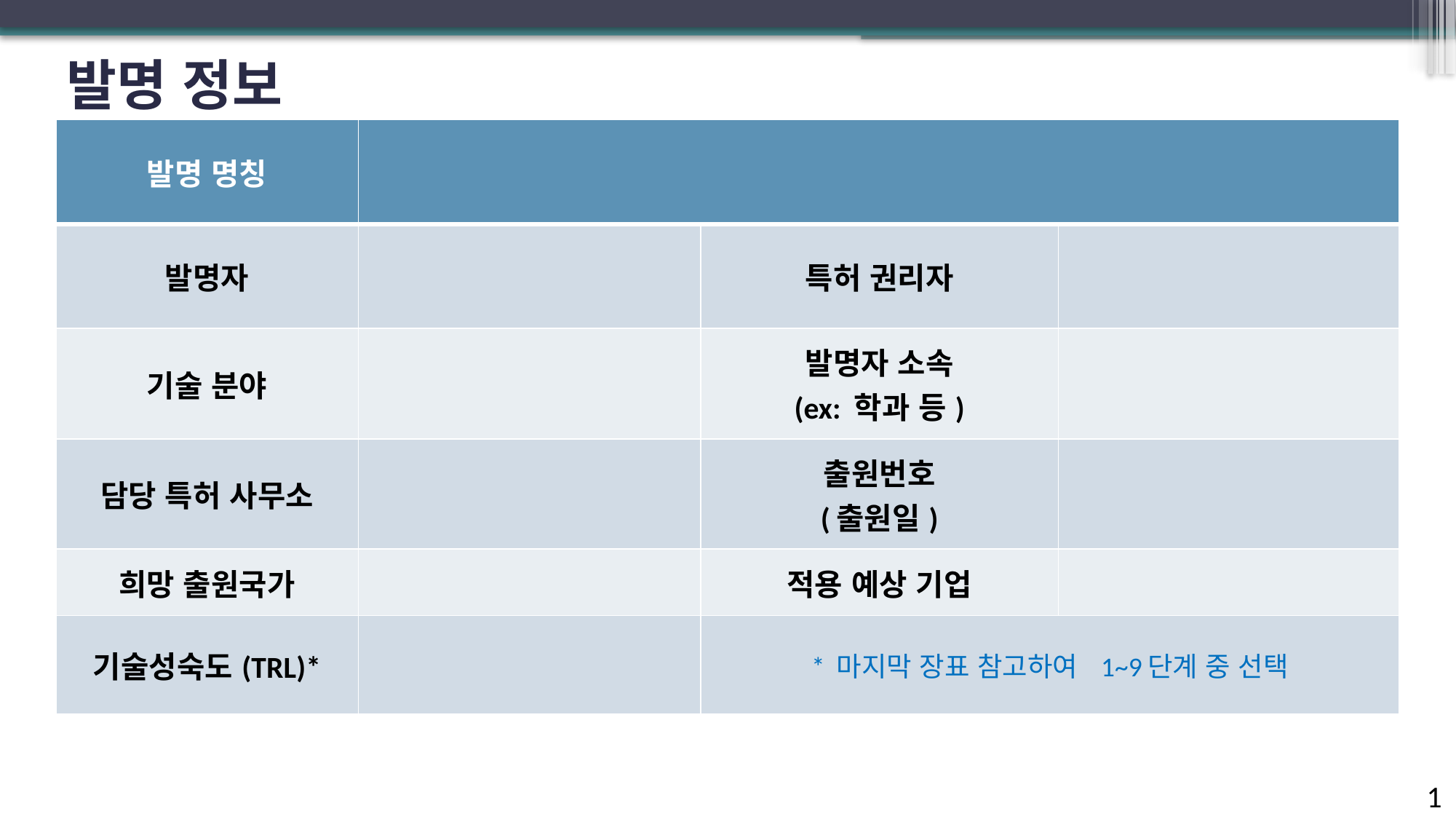

# 발명 정보
| 발명 명칭 |  |  |  |
| --- | --- | --- | --- |
| 발명자 |  | 특허 권리자 |  |
| 기술 분야 |  | 발명자 소속 (ex: 학과 등) |  |
| 담당 특허 사무소 |  | 출원번호 (출원일) |  |
| 희망 출원국가 |  | 적용 예상 기업 |  |
| 기술성숙도(TRL)\* |  | \* 마지막 장표 참고하여 1~9단계 중 선택 |  |
1